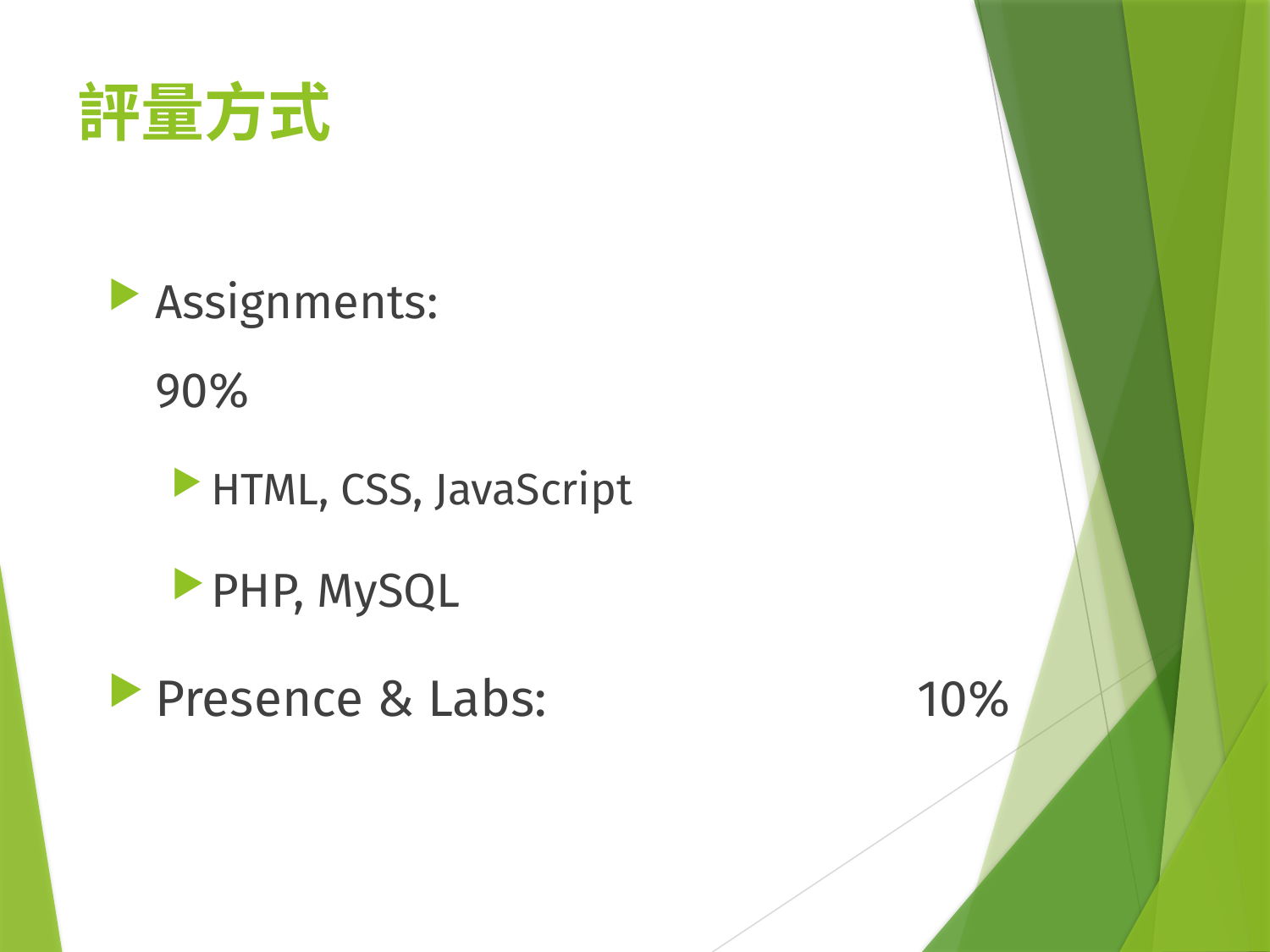

# 評量方式
Assignments: 					90%
HTML, CSS, JavaScript
PHP, MySQL
Presence & Labs: 			10%